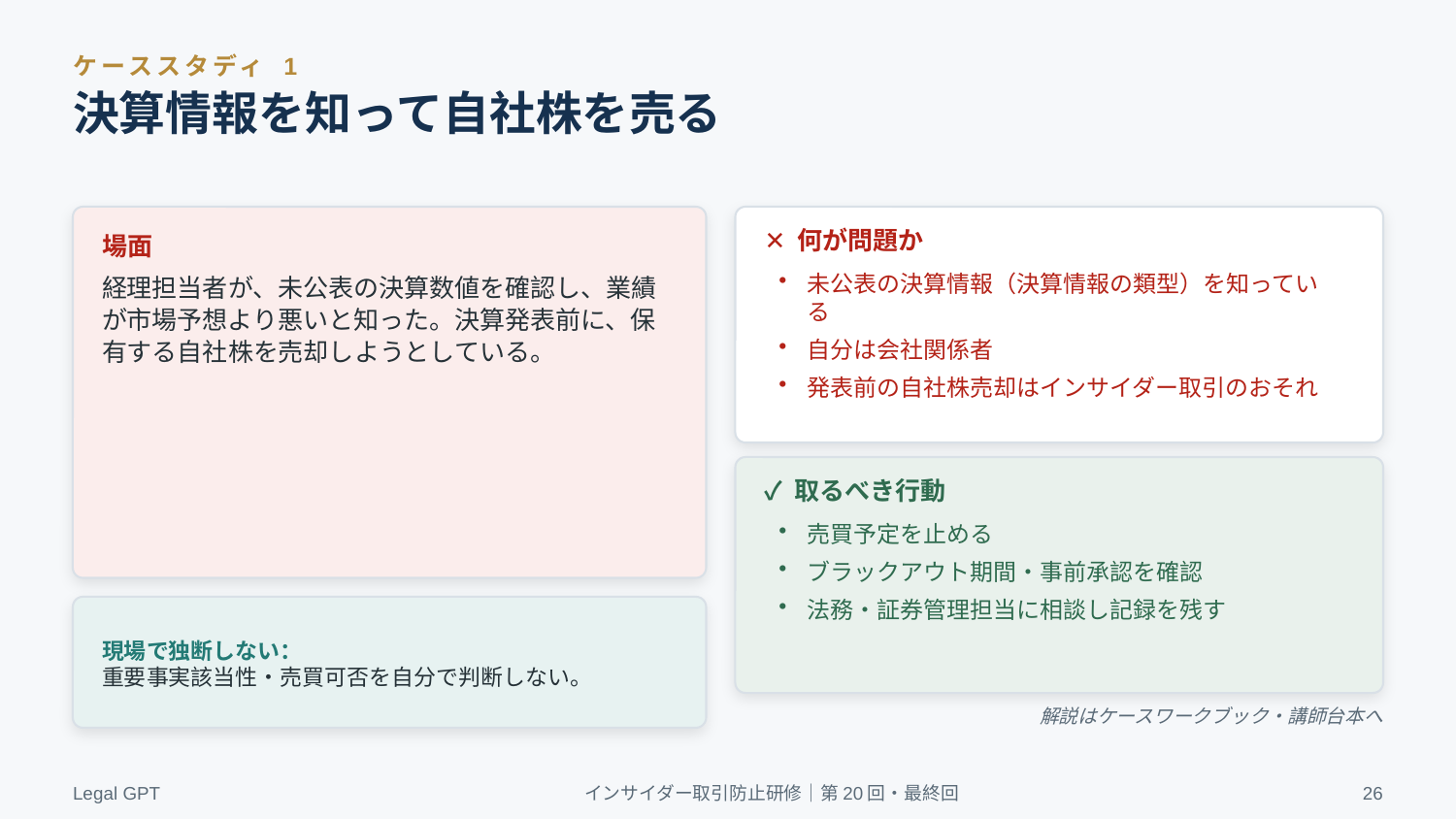

ケーススタディ 1
決算情報を知って自社株を売る

✕ 何が問題か
場面
未公表の決算情報（決算情報の類型）を知っている
自分は会社関係者
発表前の自社株売却はインサイダー取引のおそれ
経理担当者が、未公表の決算数値を確認し、業績が市場予想より悪いと知った。決算発表前に、保有する自社株を売却しようとしている。

✓ 取るべき行動
売買予定を止める
ブラックアウト期間・事前承認を確認
法務・証券管理担当に相談し記録を残す

現場で独断しない：
重要事実該当性・売買可否を自分で判断しない。
解説はケースワークブック・講師台本へ
Legal GPT
インサイダー取引防止研修｜第20回・最終回
26